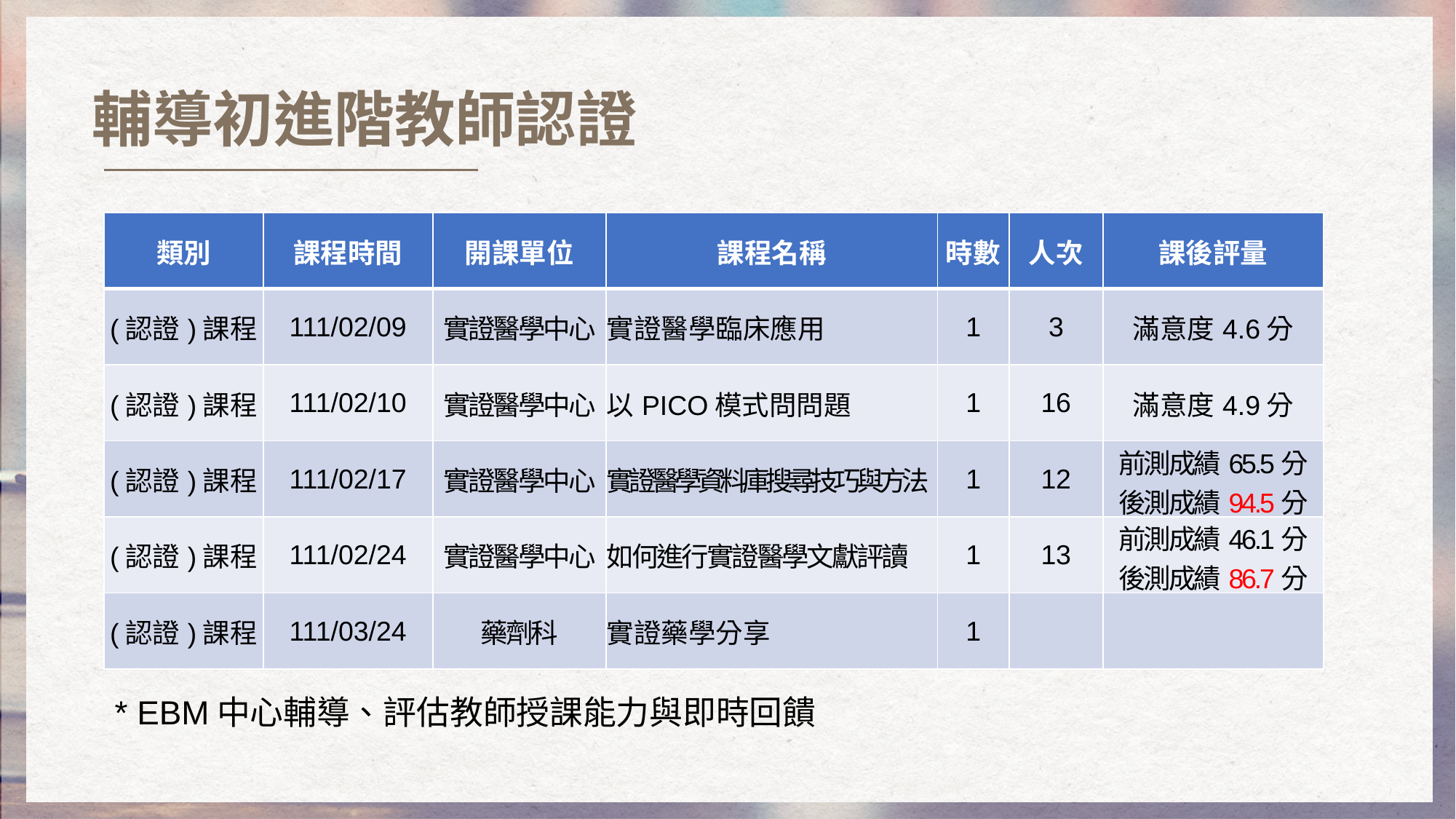

輔導初進階教師認證
| 類別 | 課程時間 | 開課單位 | 課程名稱 | 時數 | 人次 | 課後評量 |
| --- | --- | --- | --- | --- | --- | --- |
| (認證)課程 | 111/02/09 | 實證醫學中心 | 實證醫學臨床應用 | 1 | 3 | 滿意度4.6分 |
| (認證)課程 | 111/02/10 | 實證醫學中心 | 以PICO模式問問題 | 1 | 16 | 滿意度4.9分 |
| (認證)課程 | 111/02/17 | 實證醫學中心 | 實證醫學資料庫搜尋技巧與方法 | 1 | 12 | 前測成績65.5分 後測成績94.5分 |
| (認證)課程 | 111/02/24 | 實證醫學中心 | 如何進行實證醫學文獻評讀 | 1 | 13 | 前測成績46.1分 後測成績86.7分 |
| (認證)課程 | 111/03/24 | 藥劑科 | 實證藥學分享 | 1 |  |  |
* EBM中心輔導、評估教師授課能力與即時回饋